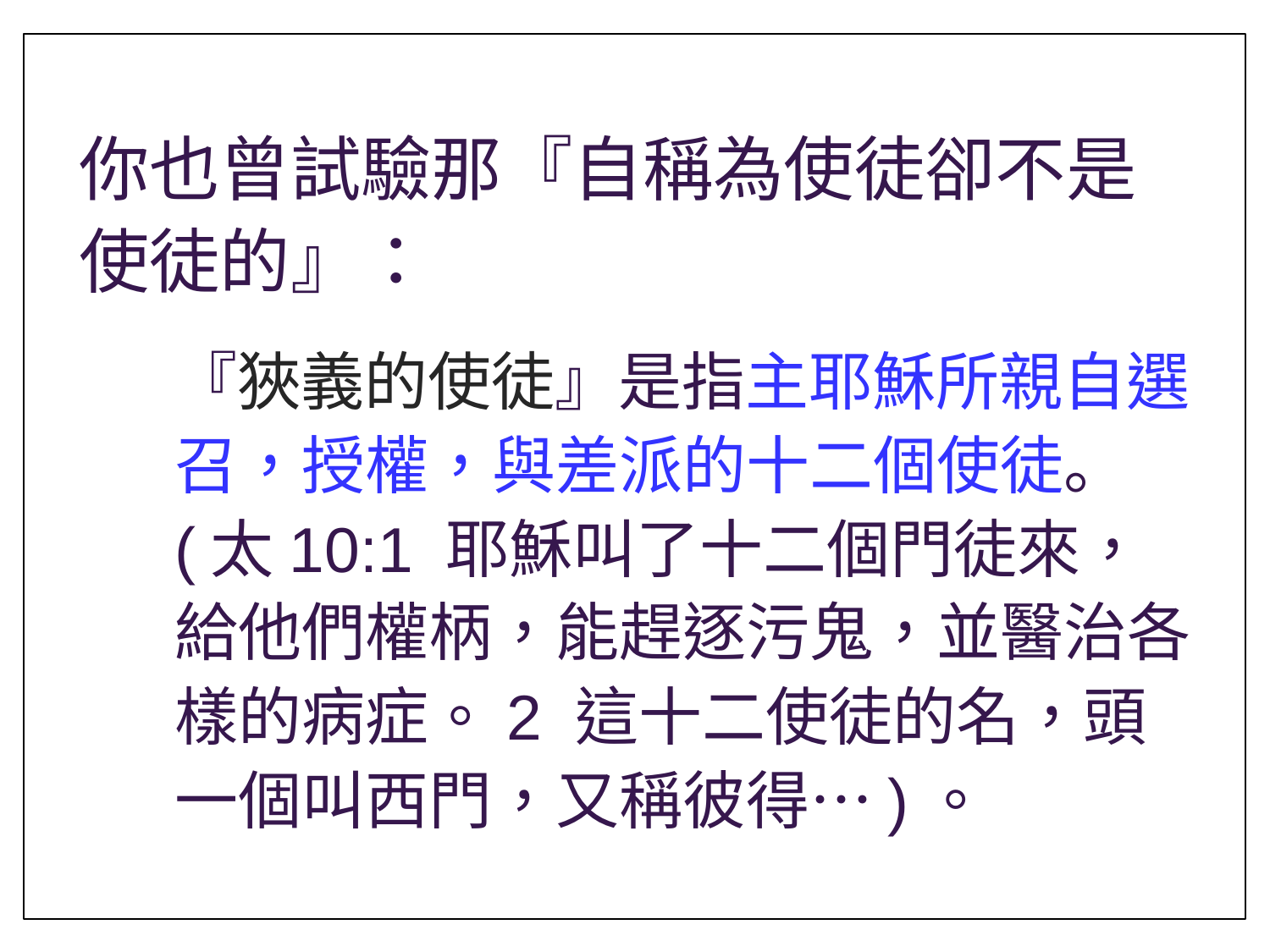

你也曾試驗那『自稱為使徒卻不是使徒的』：
『狹義的使徒』是指主耶穌所親自選召，授權，與差派的十二個使徒。(太10:1 耶穌叫了十二個門徒來，給他們權柄，能趕逐污鬼，並醫治各樣的病症。2 這十二使徒的名，頭一個叫西門，又稱彼得…)。